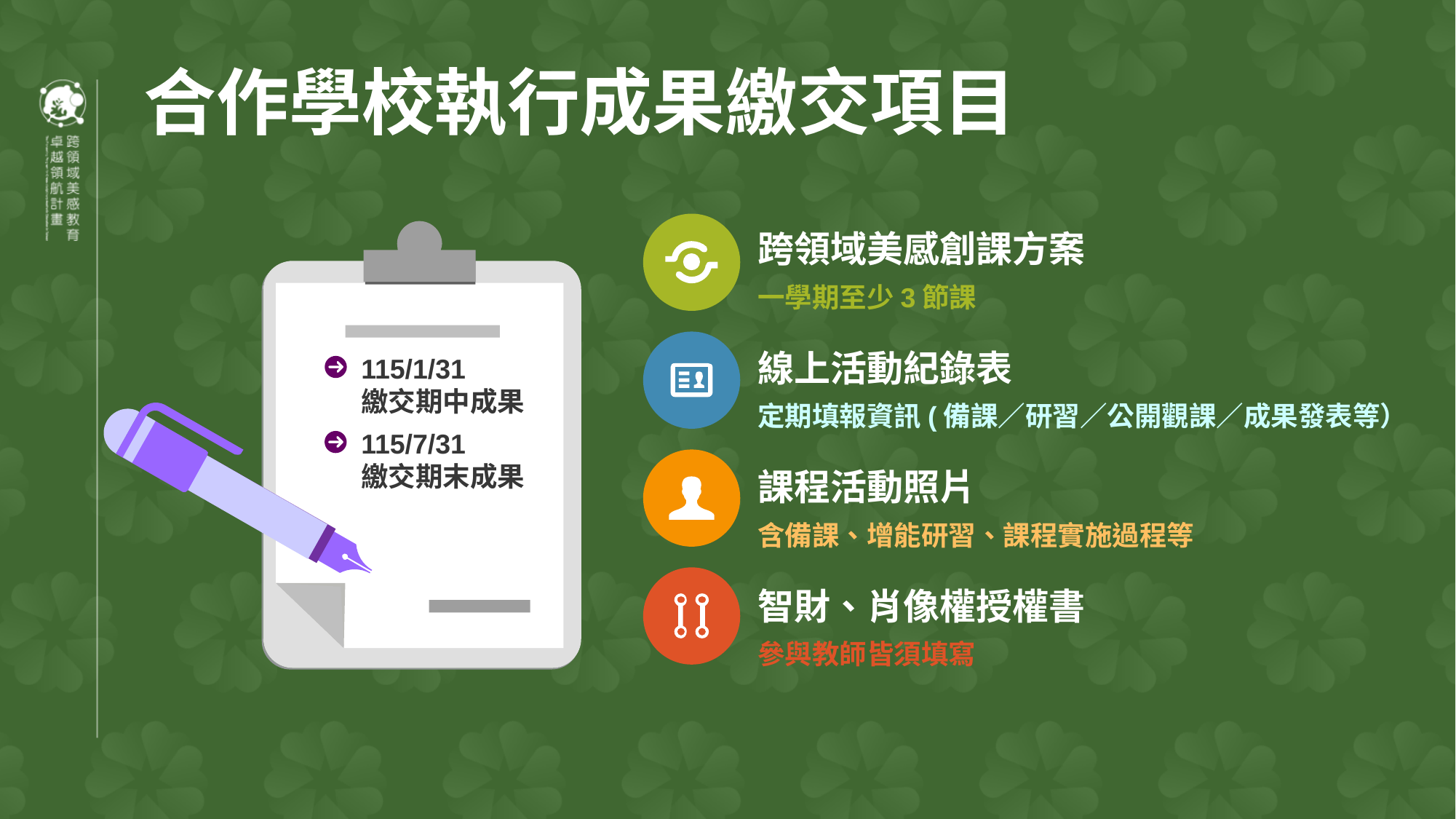

合作學校執行成果繳交項目

跨領域美感創課方案
一學期至少3節課

線上活動紀錄表
定期填報資訊(備課／研習／公開觀課／成果發表等）

課程活動照片
含備課、增能研習、課程實施過程等

智財、肖像權授權書
參與教師皆須填寫

115/1/31
繳交期中成果
115/7/31
繳交期末成果